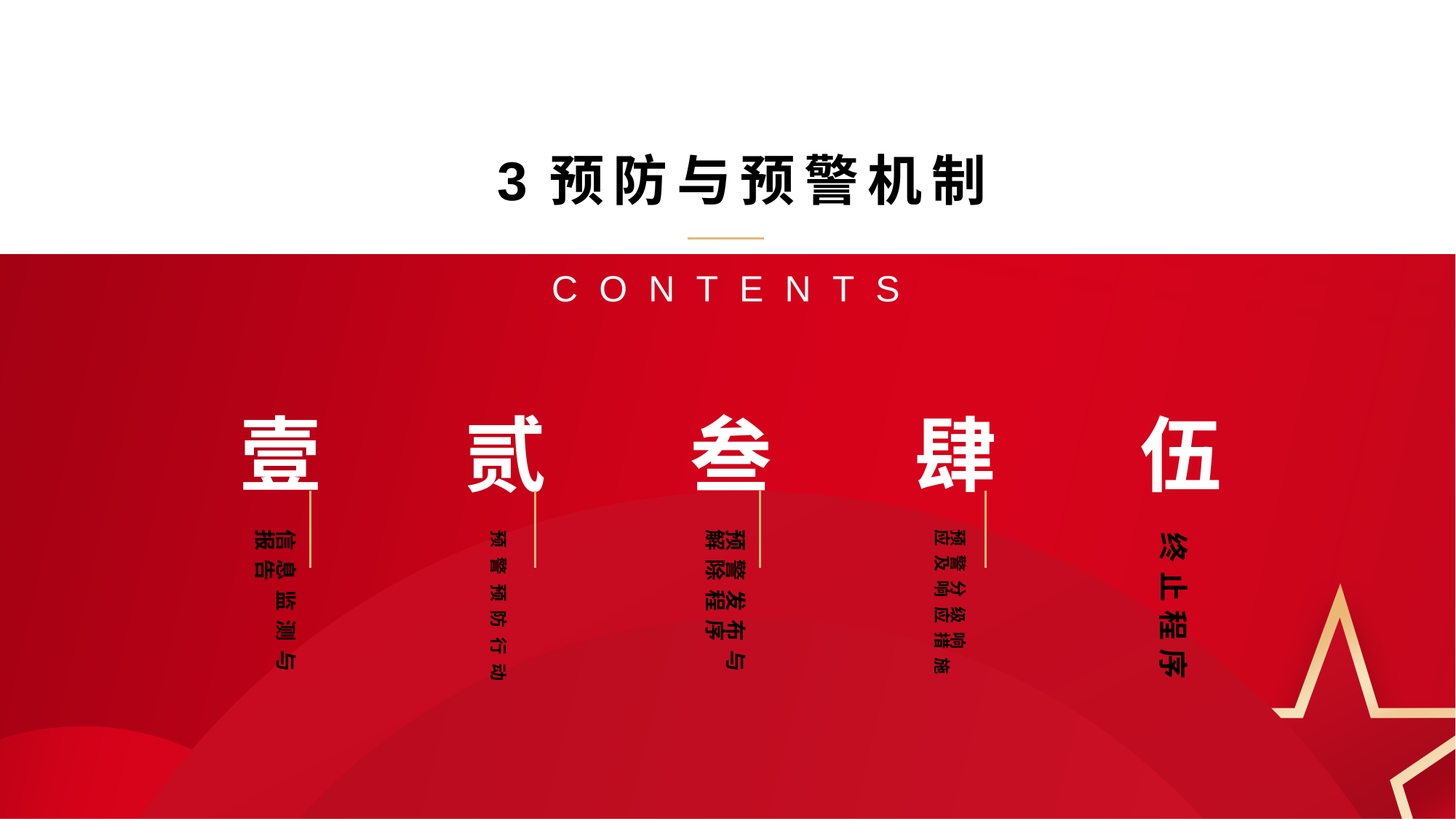

3预防与预警机制
CONTENTS
壹
贰
叁
肆
伍
信息监测与报告
预警预防行动
预警发布与解除程序
预警分级响应及响应措施
终止程序